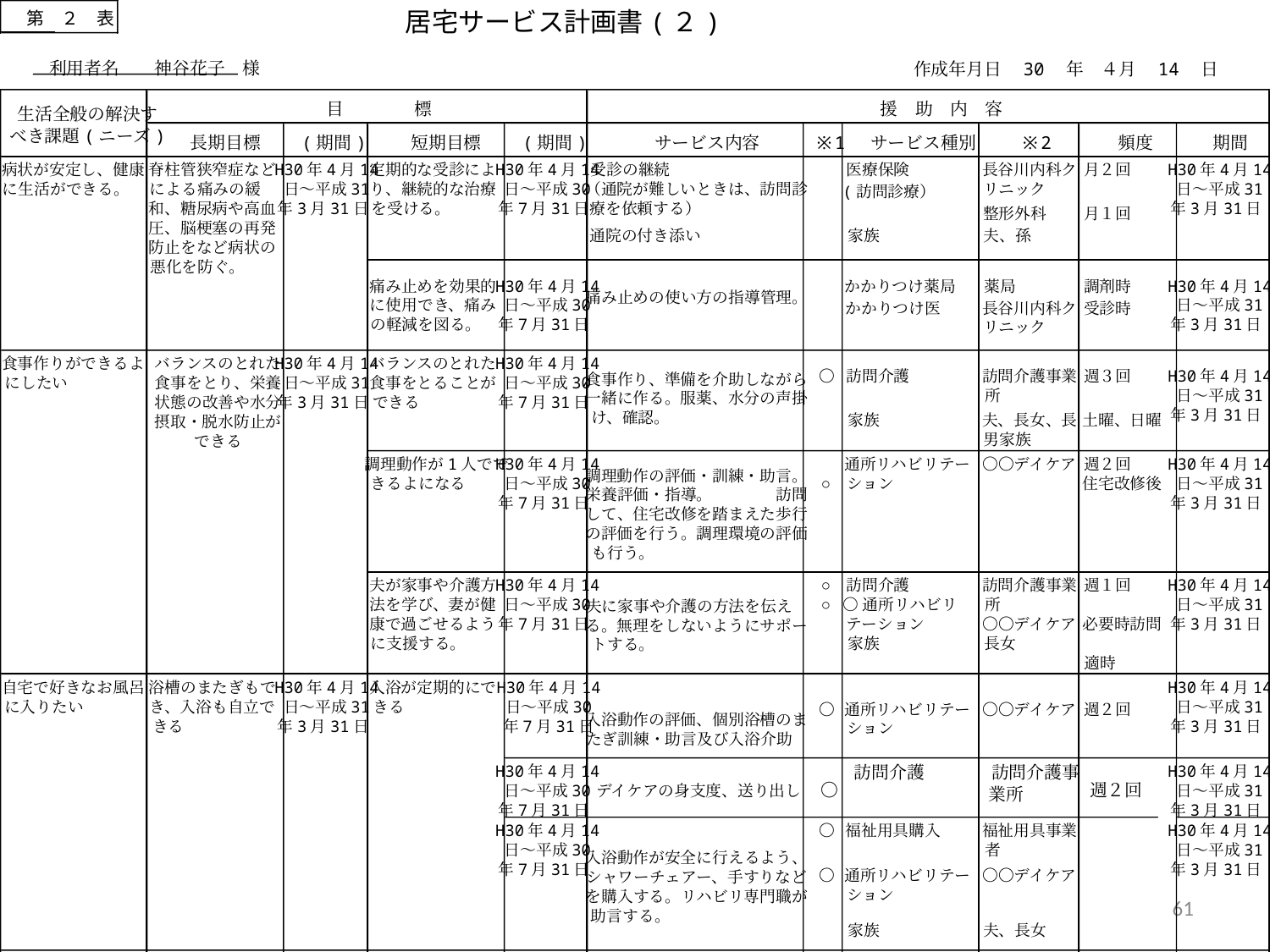

居宅サービス計画書(２)
第　２　表
利用者名　　神谷花子　様
作成年月日　30　年　４月　14　日

目　　　　標
援　助　内　容
生活全般の解決す
べき課題(ニーズ)
長期目標
(期間)
短期目標
(期間)
サービス内容
※1
サービス種別
※2
頻度
期間
病状が安定し、健康
脊柱管狭窄症など
H30年4月14
定期的な受診によ
H30年4月14
受診の継続
医療保険
長谷川内科ク
月２回
H30年4月14
に生活ができる。
による痛みの緩
日～平成31
り、継続的な治療
日～平成30
（通院が難しいときは、訪問診
リニック
日～平成31
(訪問診療）
和、糖尿病や高血
年3月31日
を受ける。
年7月31日
療を依頼する）
年3月31日
整形外科
月１回
圧、脳梗塞の再発
通院の付き添い
家族
夫、孫
防止をなど病状の
悪化を防ぐ。
痛み止めを効果的
H30年4月14
かかりつけ薬局
薬局
調剤時
H30年4月14
痛み止めの使い方の指導管理。
に使用でき、痛み
日～平成30
日～平成31
かかりつけ医
長谷川内科ク
受診時
の軽減を図る。
年7月31日
年3月31日
リニック
食事作りができるよ
バランスのとれた
H30年4月14
バランスのとれた
H30年4月14
〇
訪問介護
訪問介護事業
週３回
H30年4月14
食事作り、準備を介助しながら
にしたい
食事をとり、栄養
日～平成31
食事をとることが
日～平成30
所
日～平成31
一緒に作る。服薬、水分の声掛
状態の改善や水分
年3月31日
できる
年7月31日
年3月31日
け、確認。
家族
夫、長女、長
土曜、日曜
摂取・脱水防止が
男家族
できる
調理動作が1人でで
H30年4月14

通所リハビリテー
〇〇デイケア
週２回
H30年4月14
調理動作の評価・訓練・助言。
きるよになる
日～平成30
○
ション
住宅改修後
日～平成31
栄養評価・指導。　　　　訪問
年7月31日
年3月31日
して、住宅改修を踏まえた歩行
の評価を行う。調理環境の評価
も行う。
夫が家事や介護方
H30年4月14
○
訪問介護
訪問介護事業
週１回
H30年4月14
法を学び、妻が健
日～平成30
○
○通所リハビリ
所
○
日～平成31
夫に家事や介護の方法を伝え
康で過ごせるよう
年7月31日
テーション
〇〇デイケア
必要時訪問
年3月31日
る。無理をしないようにサポー
に支援する。
家族
長女
○
トする。
適時
自宅で好きなお風呂
浴槽のまたぎもで
H30年4月14
入浴が定期的にで
H30年4月14
に入りたい
き、入浴も自立で
日～平成31
きる
日～平成30
〇
通所リハビリテー
〇〇デイケア
週２回
入浴動作の評価、個別浴槽のま
きる
年3月31日
年7月31日
ション
たぎ訓練・助言及び入浴介助
H30年4月14
訪問介護
訪問介護事
H30年4月14
〇
週２回
日～平成30
デイケアの身支度、送り出し
日～平成31
業所
年7月31日
年3月31日
H30年4月14
〇
福祉用具購入
福祉用具事業
H30年4月14
日～平成30
者
日～平成31
入浴動作が安全に行えるよう、
年7月31日
年3月31日
〇
通所リハビリテー
〇〇デイケア
シャワーチェアー、手すりなど
ション
を購入する。リハビリ専門職が
助言する。
家族
夫、長女

H30年4月14
日～平成31
年3月31日

転倒の心配がなく歩
自分の身の回りの
H28年4月14
室内を自分で移動
H28年4月14
住宅の段差解消や手すりの設置
住宅改修
神谷工務店
H28年4月14
けるようになりた
ことは自分ででき
日～平成29
でき、転倒を防
日～平成28
をする（浴室環境整備、玄関の
（長男の工務店）
日～平成28
い。
るようにする。
年3月31日
ぎ、骨折をしない
年7月31日
上りかまちなど）。
年7月31日
ようにする

長男の工務店・夫が実施する段
〇
通所リハビリテー
〇〇デイケア
住宅改修前
H28年4月14
差解消や手すり設置などをリハ
ション
日～平成28
ビリ専門職が助言する。
年7月31日
長男の工務店
神谷工務店

転倒リスクを評価し、歩行訓
〇
通所リハビリテー
〇〇デイケア
週２回
H28年4月14
練・助言をする。
ション
日～平成28
年7月31日

寝起きが楽にでき
H28年4月14
介護ベッドを利用する。
〇
福祉用具貸与
福祉用具事業
H28年4月14
る。
日～平成28
者
日～平成28
年7月31日
年7月31日
家族
夫

再び楽しみのある生
友達とハイキング
H28年4月14
友達や教え子に自
H28年4月14
友達、教え子に自宅にきてもら
本人、家族
夫、長女
月２回程度
H28年4月14
活がしたい。
や公園への散歩に
日～平成29
宅で話を楽しんだ
日～平成28
うよう連絡をとる。
日～平成28
行きたい。友達や
年3月31日
り、外出の計画を
年7月31日
年7月31日
教え子とお菓子づ
立てたりお菓子づ
外出計画やお菓子作りの計画を
本人、家族、友人
夫、長女、友
くりができる。夫
くり作りの準備を
話し合う。
人の松田さ
も自分自身の生活
する。
ん、教え子
を楽しめる。

61